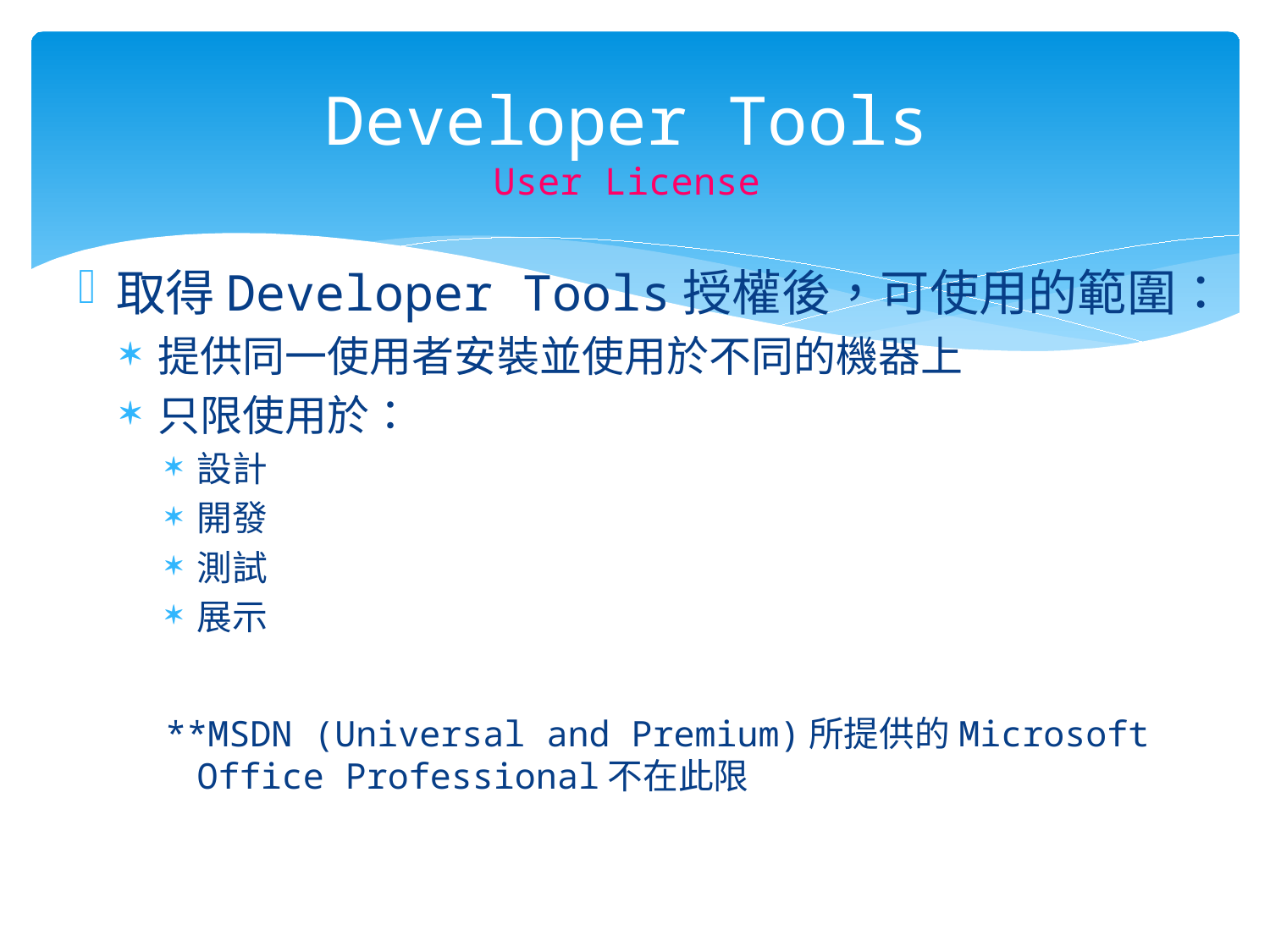

# Developer Tools User License
取得Developer Tools授權後，可使用的範圍：
提供同一使用者安裝並使用於不同的機器上
只限使用於：
設計
開發
測試
展示

**MSDN (Universal and Premium)所提供的Microsoft Office Professional不在此限